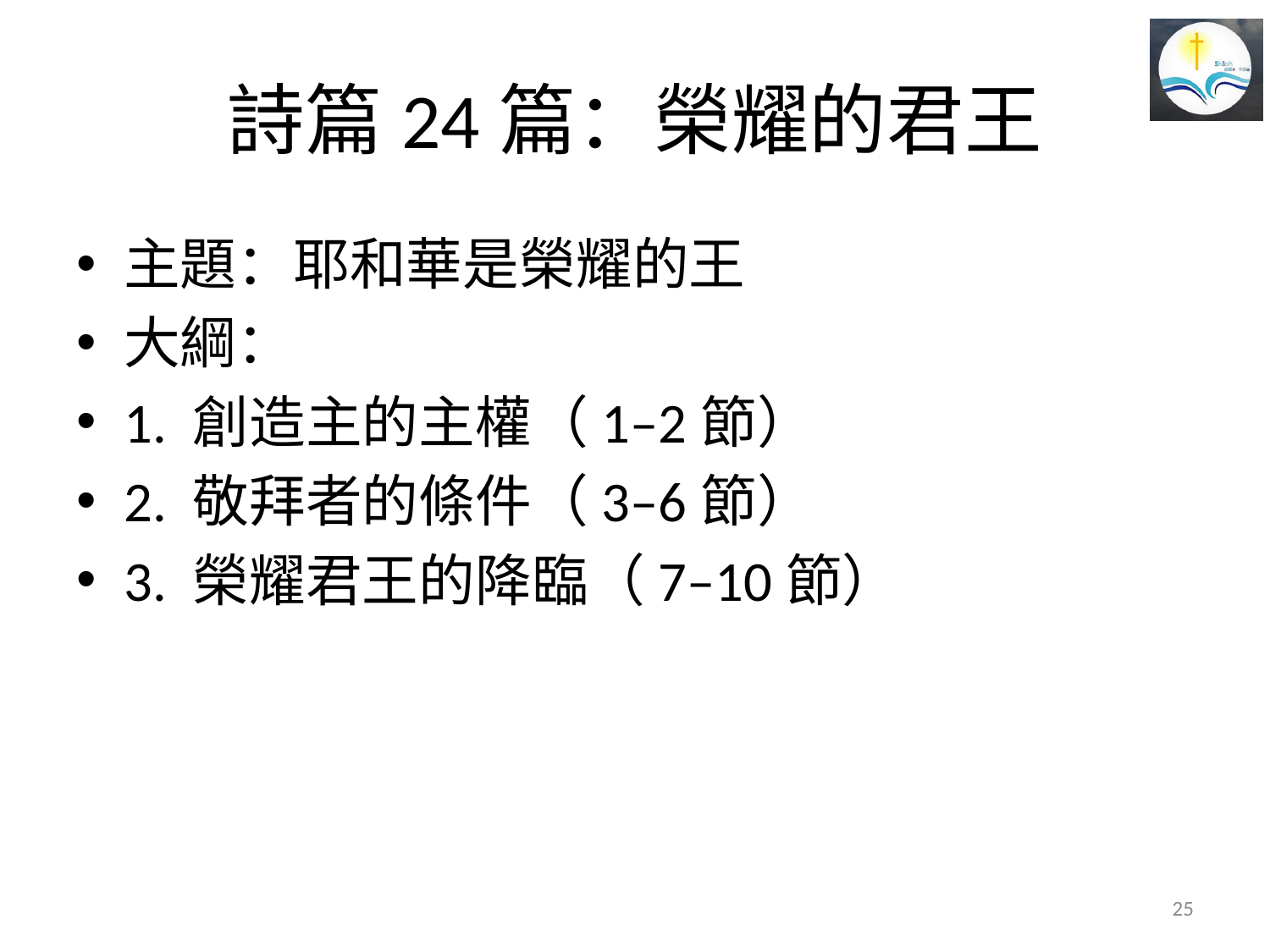

# 詩篇24篇：榮耀的君王
主題：耶和華是榮耀的王
大綱：
1. 創造主的主權（1–2節）
2. 敬拜者的條件（3–6節）
3. 榮耀君王的降臨（7–10節）
25